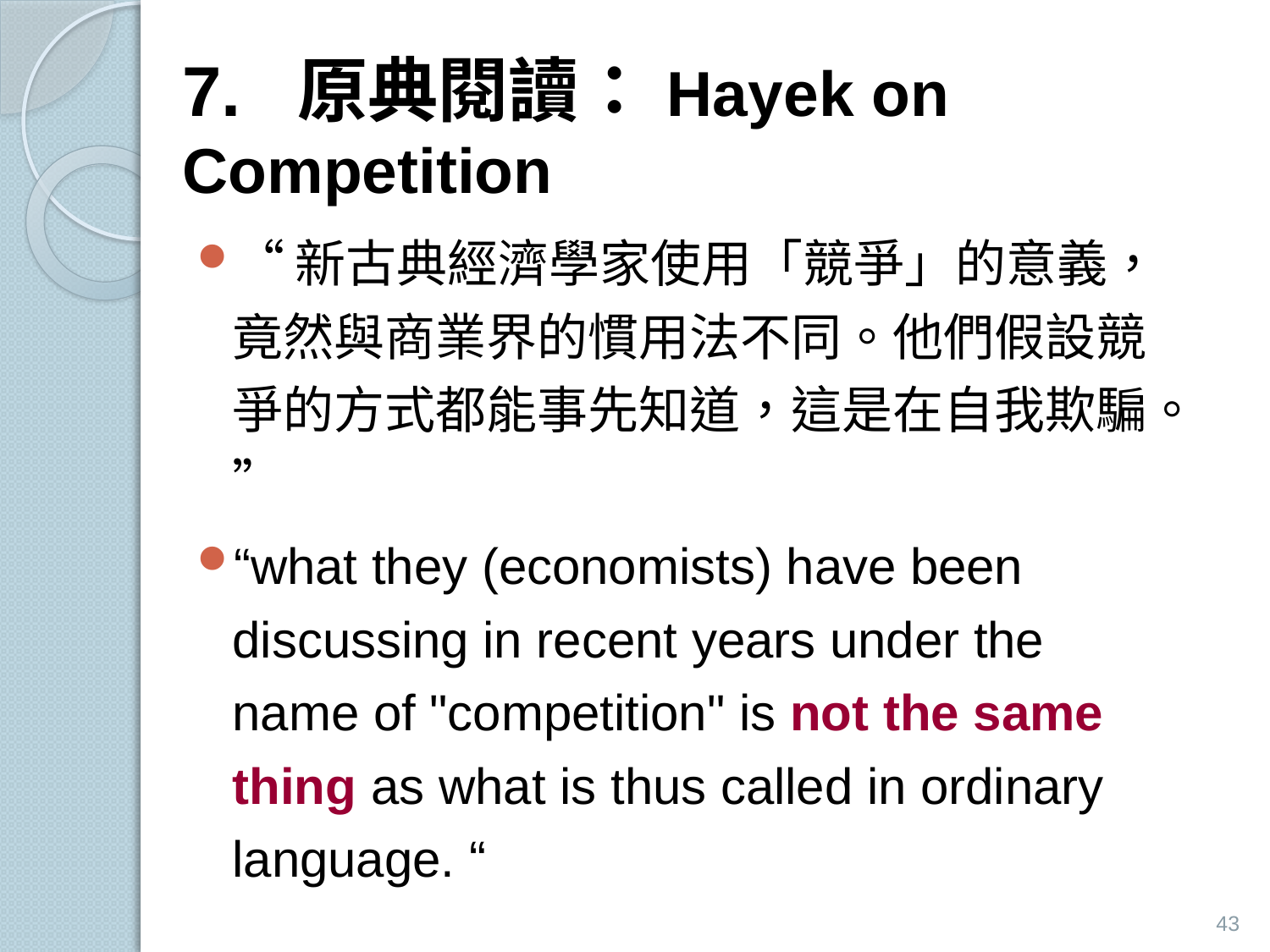

# 7.  原典閱讀：Hayek on Competition
“新古典經濟學家使用「競爭」的意義，竟然與商業界的慣用法不同。他們假設競爭的方式都能事先知道，這是在自我欺騙。”
“what they (economists) have been discussing in recent years under the name of "competition" is not the same thing as what is thus called in ordinary language. “
43